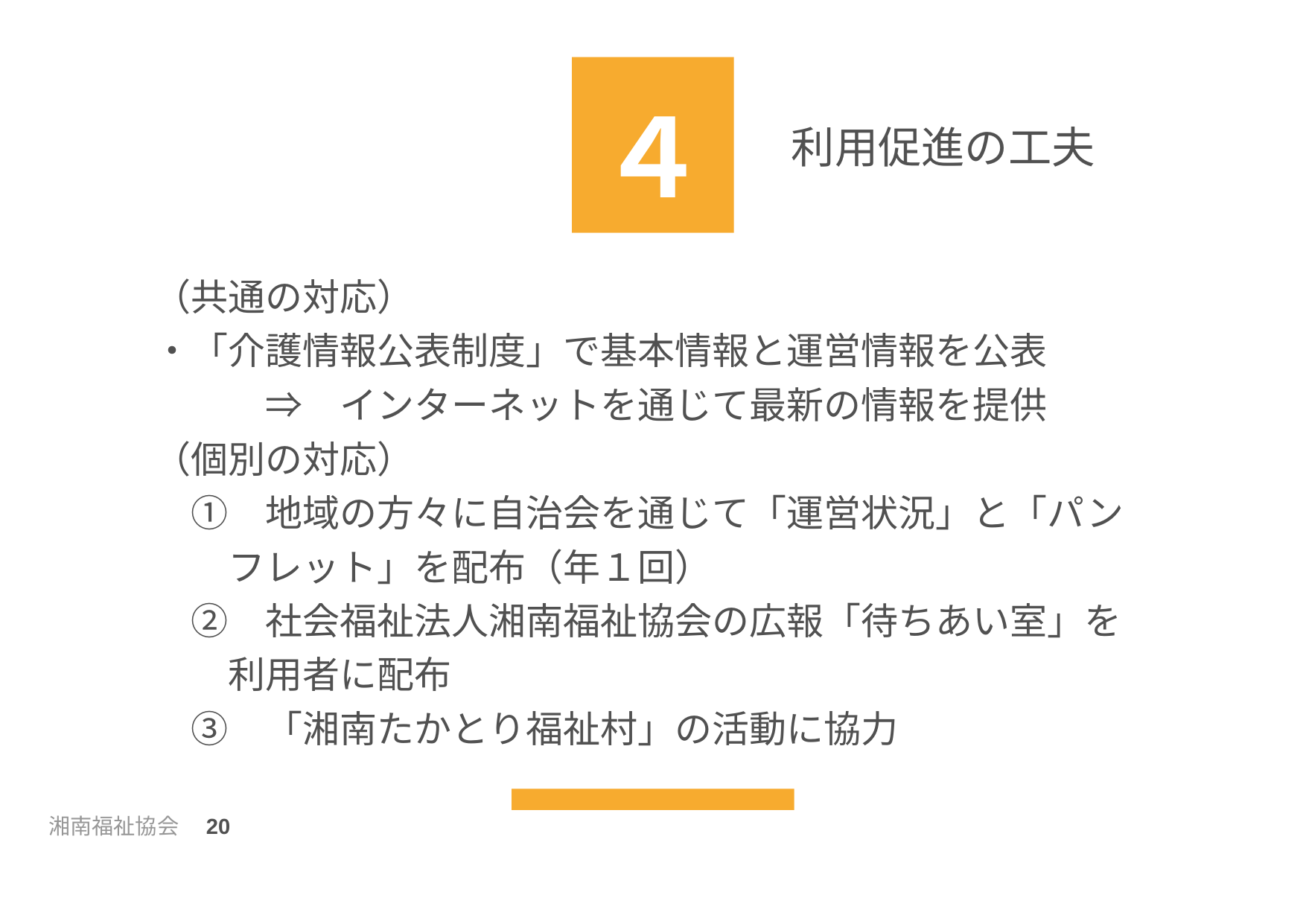

４
利用促進の工夫
（共通の対応）
・「介護情報公表制度」で基本情報と運営情報を公表
　　　⇒　インターネットを通じて最新の情報を提供
（個別の対応）
　①　地域の方々に自治会を通じて「運営状況」と「パン
　　フレット」を配布（年１回）
　②　社会福祉法人湘南福祉協会の広報「待ちあい室」を
　　利用者に配布
　③　「湘南たかとり福祉村」の活動に協力

湘南福祉協会　20